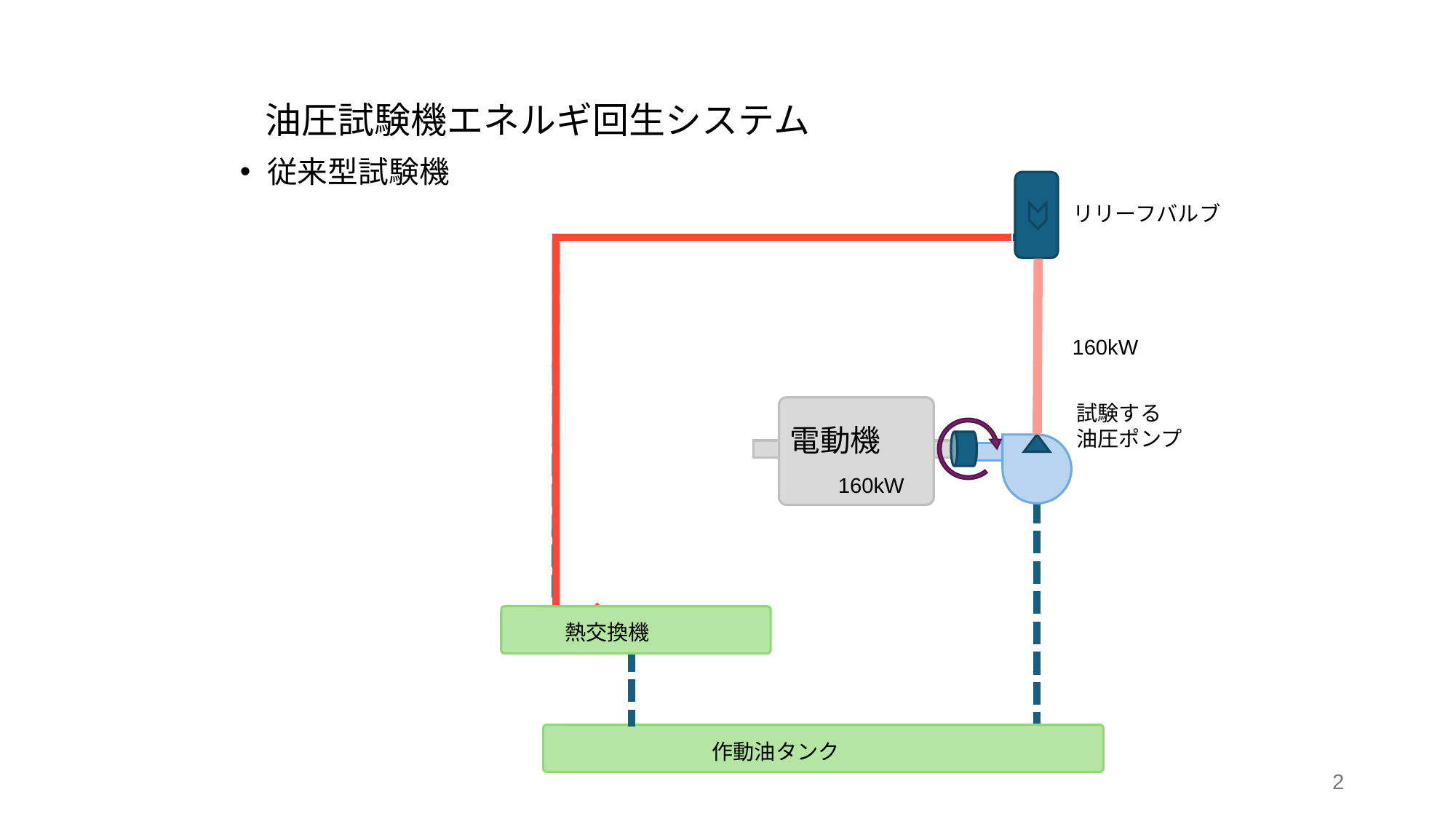

# 油圧試験機エネルギ回生システム
従来型試験機

リリーフバルブ

160kW
試験する
油圧ポンプ

電動機

160kW

熱交換機

作動油タンク
2